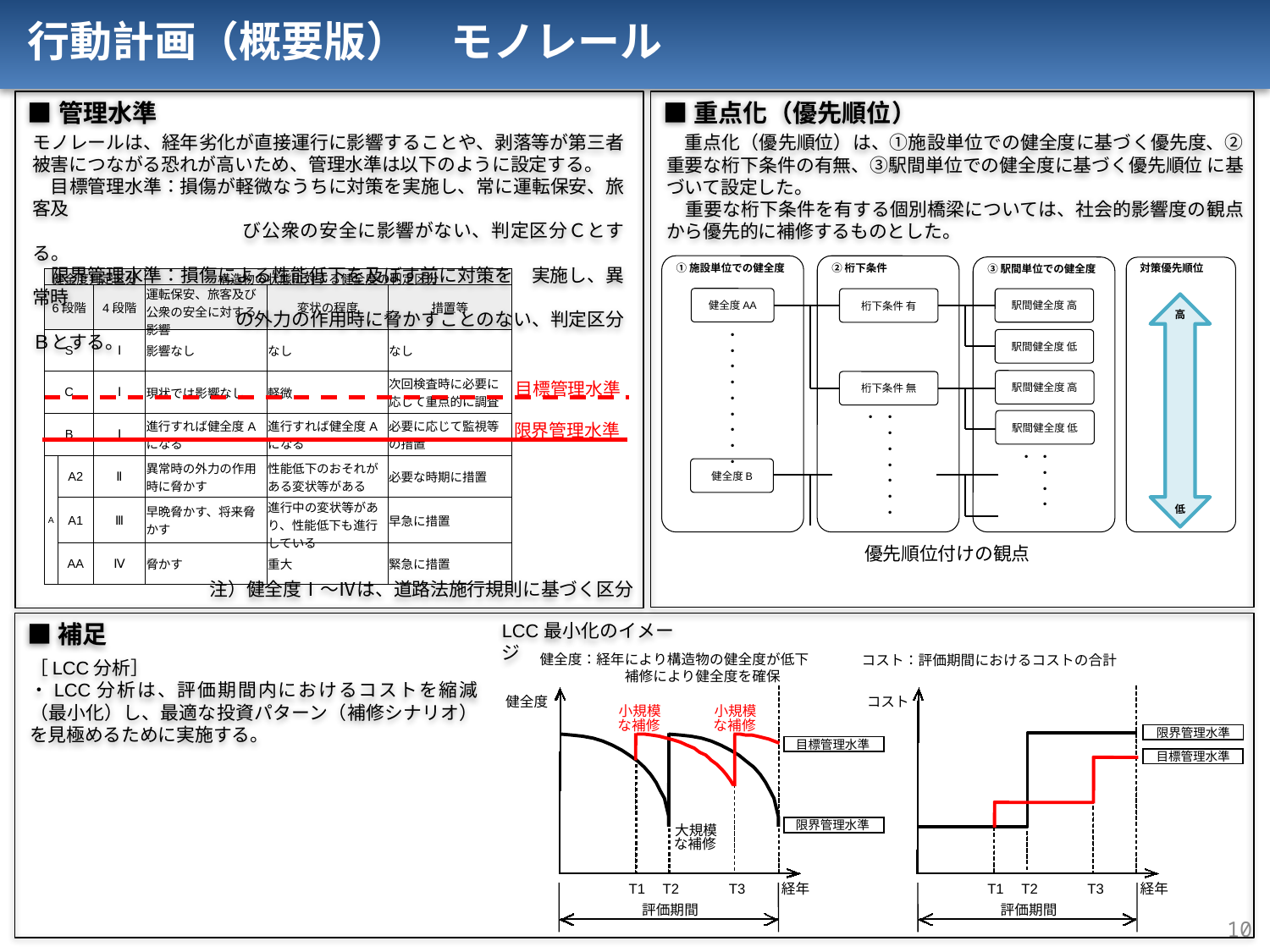

行動計画（概要版）　モノレール
■重点化（優先順位）
■管理水準
モノレールは、経年劣化が直接運行に影響することや、剥落等が第三者被害につながる恐れが高いため、管理水準は以下のように設定する。
　目標管理水準：損傷が軽微なうちに対策を実施し、常に運転保安、旅客及
　　　　　　　　　　　び公衆の安全に影響がない、判定区分Ｃとする。
　限界管理水準：損傷による性能低下を及ぼす前に対策を　実施し、異常時
　　　　　　　　　　　の外力の作用時に脅かすことのない、判定区分Ｂとする。
　重点化（優先順位）は、①施設単位での健全度に基づく優先度、②重要な桁下条件の有無、③駅間単位での健全度に基づく優先順位 に基づいて設定した。
　重要な桁下条件を有する個別橋梁については、社会的影響度の観点から優先的に補修するものとした。
①施設単位での健全度
②桁下条件
③駅間単位での健全度
対策優先順位
健全度AA
駅間健全度 高
桁下条件 有

高
・・・・・・・・・
駅間健全度 低
駅間健全度 高
桁下条件 無
・・・・・・・・
駅間健全度 低
・・・・・
健全度B
低
| 健全度判定区分 |  |  | 構造物の状態に対する健全度の判定区分 |  |  |
| --- | --- | --- | --- | --- | --- |
| 6段階 |  | 4段階 | 運転保安、旅客及び公衆の安全に対する影響 | 変状の程度 | 措置等 |
| S |  | Ⅰ | 影響なし | なし | なし |
| C |  | Ⅰ | 現状では影響なし | 軽微 | 次回検査時に必要に応じて重点的に調査 |
| B |  | Ⅰ | 進行すれば健全度Aになる | 進行すれば健全度Aになる | 必要に応じて監視等の措置 |
| A | A2 | Ⅱ | 異常時の外力の作用時に脅かす | 性能低下のおそれがある変状等がある | 必要な時期に措置 |
|  | A1 | Ⅲ | 早晩脅かす、将来脅かす | 進行中の変状等があり、性能低下も進行している | 早急に措置 |
|  | AA | Ⅳ | 脅かす | 重大 | 緊急に措置 |
目標管理水準
限界管理水準
優先順位付けの観点
注）健全度Ⅰ～Ⅳは、道路法施行規則に基づく区分
■補足
LCC最小化のイメージ

健全度：経年により構造物の健全度が低下
　　　　　　補修により健全度を確保

コスト：評価期間におけるコストの合計

健全度
コスト
小規模
小規模
な補修
な補修
限界管理水準

目標管理水準
目標管理水準

限界管理水準
大規模

な補修

T1
T2
T3
経年
T1
T2
T3
経年

評価期間
評価期間

［LCC分析］
・LCC分析は、評価期間内におけるコストを縮減（最小化）し、最適な投資パターン（補修シナリオ）を見極めるために実施する。
10